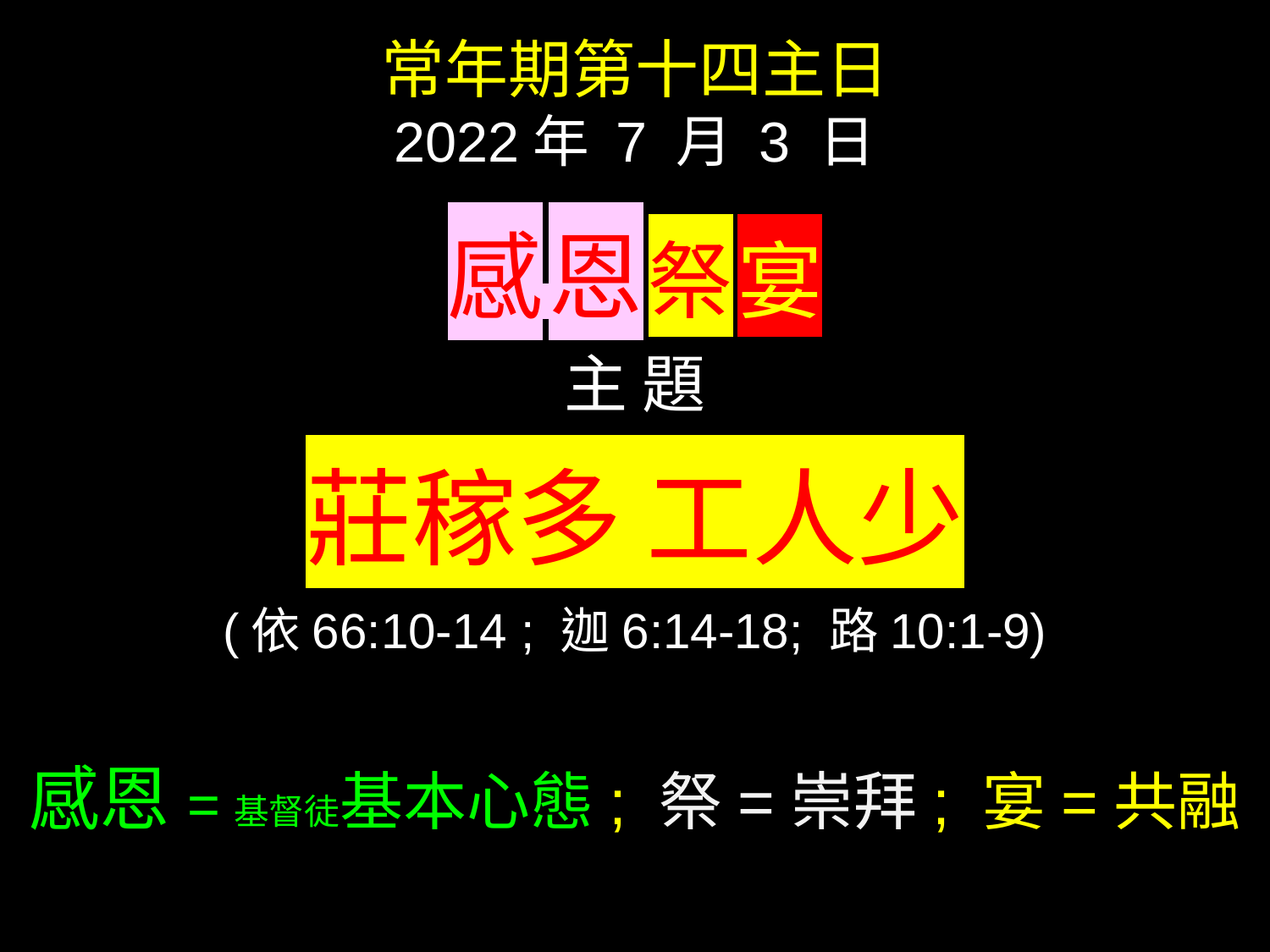

常年期第十四主日
2022年 7 月 3 日

感 恩 祭 宴

主 題
莊稼多 工人少
(依66:10-14 ; 迦6:14-18; 路10:1-9)

感恩=基督徒基本心態; 祭=崇拜; 宴=共融